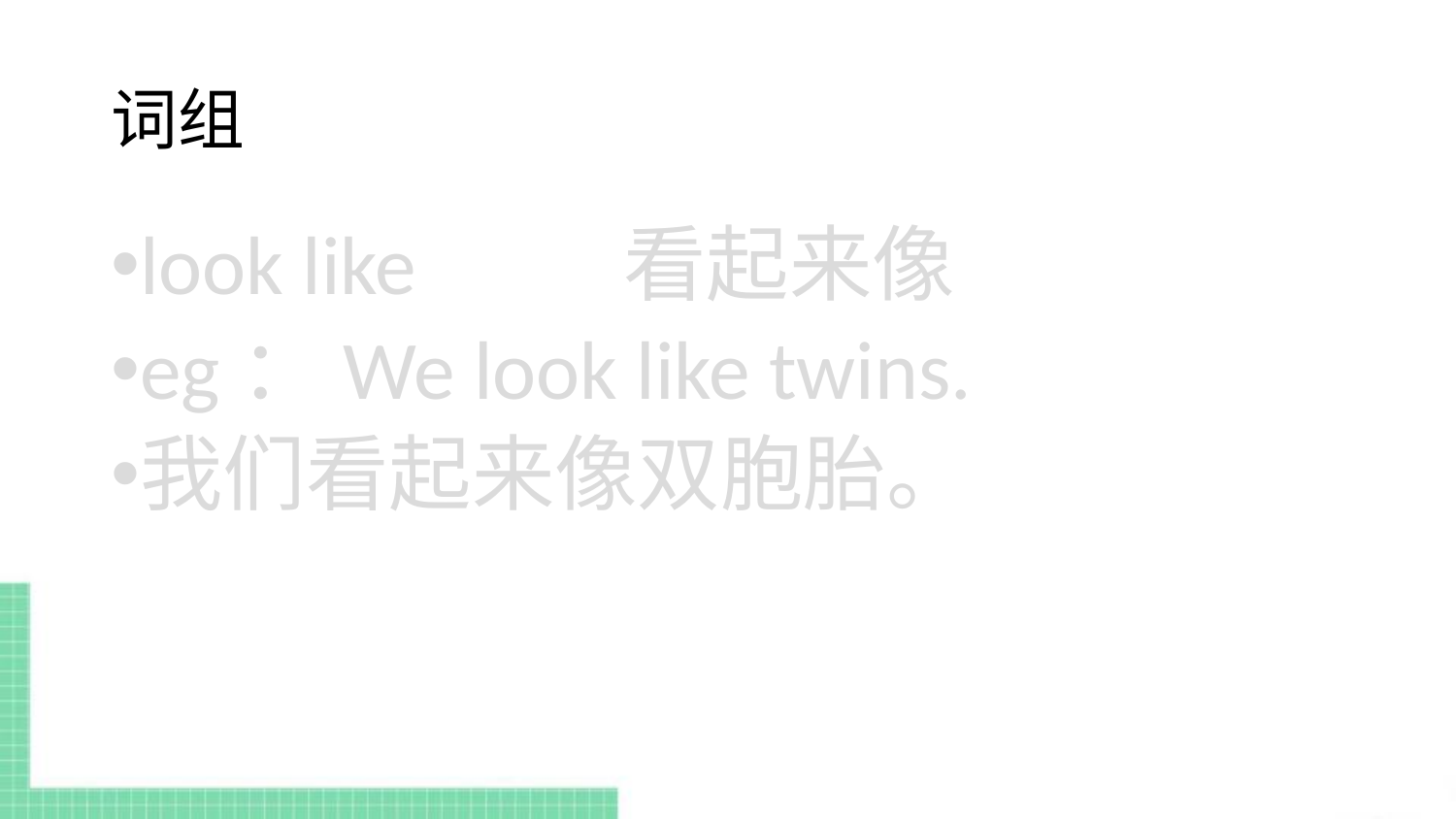

# 词组
look like          看起来像
eg：We look like twins.
我们看起来像双胞胎。